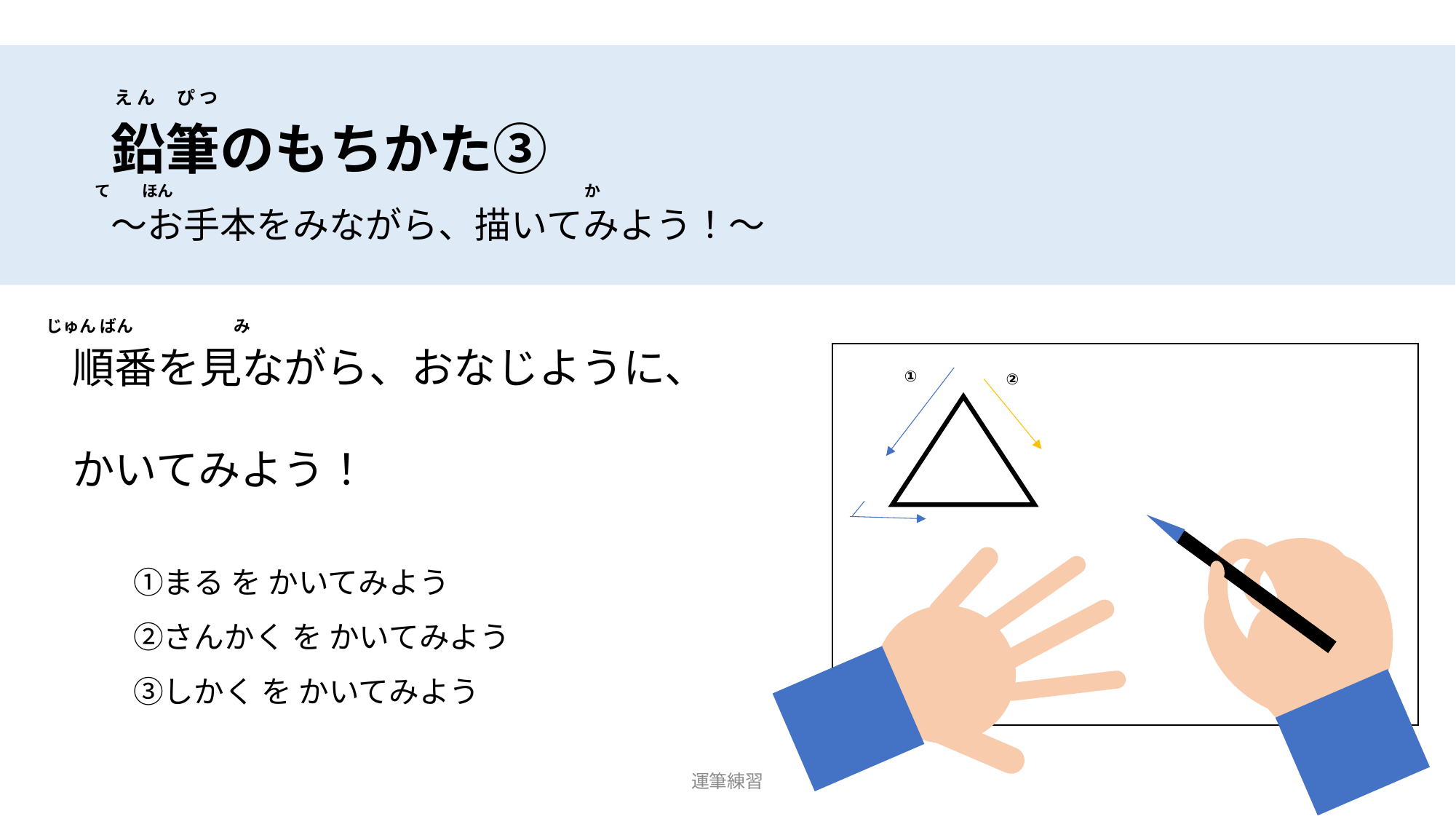

# 鉛筆のもちかた③　 ～お手本をみながら、描いてみよう！～

え ん　 ぴ つ
て　　ほん　　　　　　　　　　　　　　　　　　　　　　　　　　か
じゅん ばん　　　　　　み
順番を見ながら、おなじように、

かいてみよう！

　　①まる を かいてみよう
　　②さんかく を かいてみよう
　　③しかく を かいてみよう

①
②

運筆練習